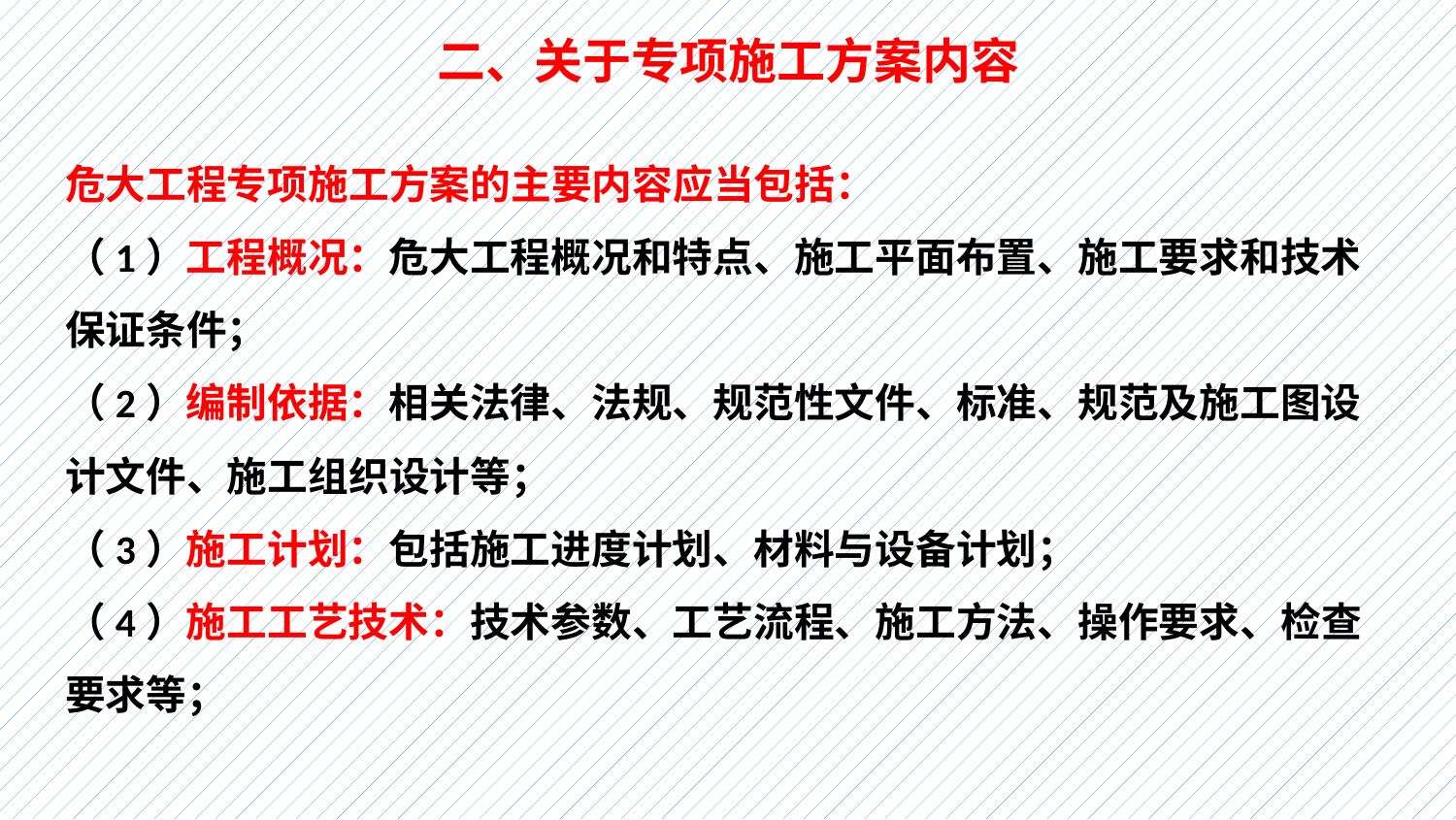

# 二、关于专项施工方案内容
危大工程专项施工方案的主要内容应当包括：
（1）工程概况：危大工程概况和特点、施工平面布置、施工要求和技术保证条件；
（2）编制依据：相关法律、法规、规范性文件、标准、规范及施工图设计文件、施工组织设计等；
（3）施工计划：包括施工进度计划、材料与设备计划；
（4）施工工艺技术：技术参数、工艺流程、施工方法、操作要求、检查要求等；